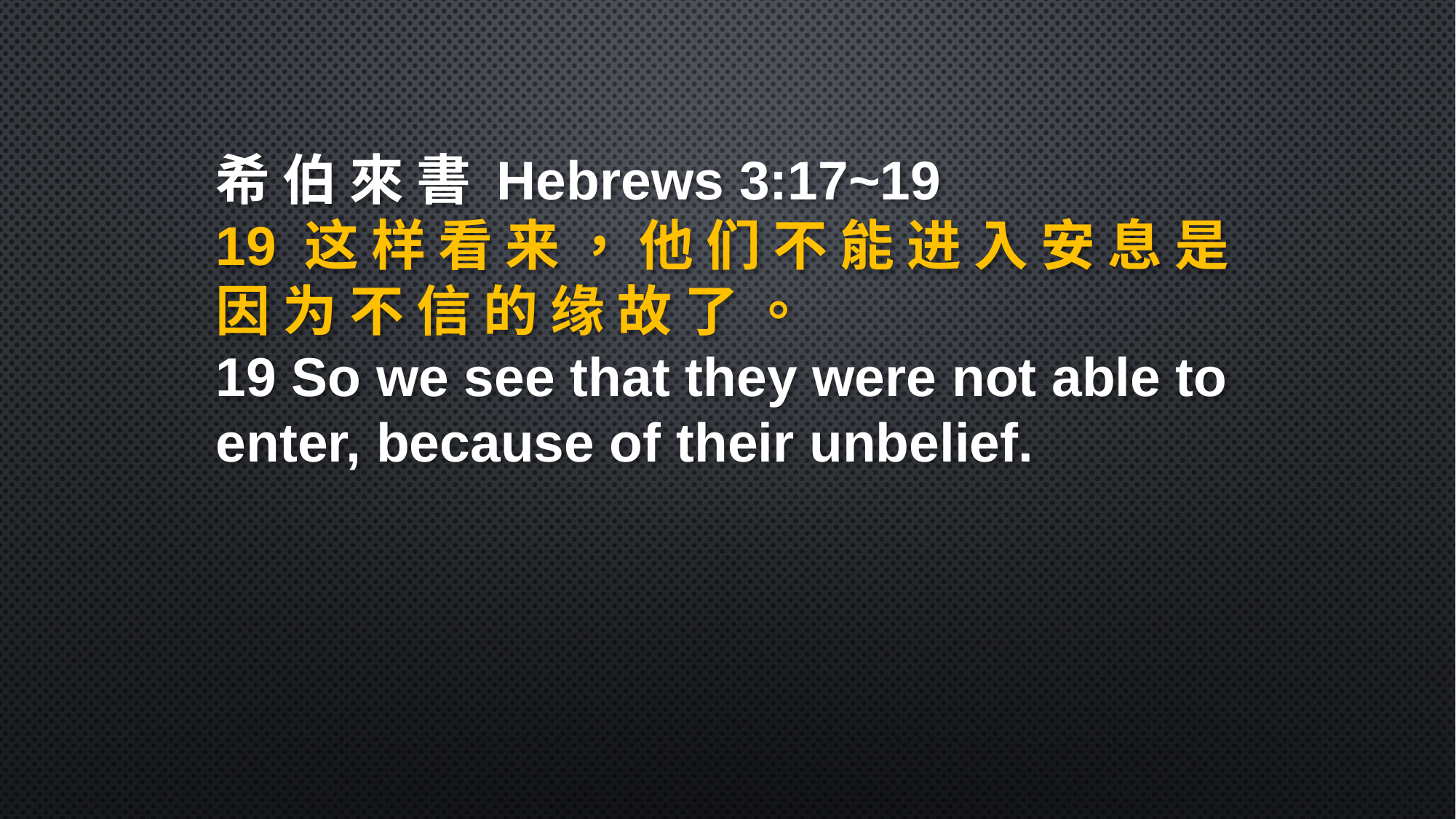

希 伯 來 書 Hebrews 3:17~19
19 这 样 看 来 ， 他 们 不 能 进 入 安 息 是 因 为 不 信 的 缘 故 了 。
19 So we see that they were not able to enter, because of their unbelief.